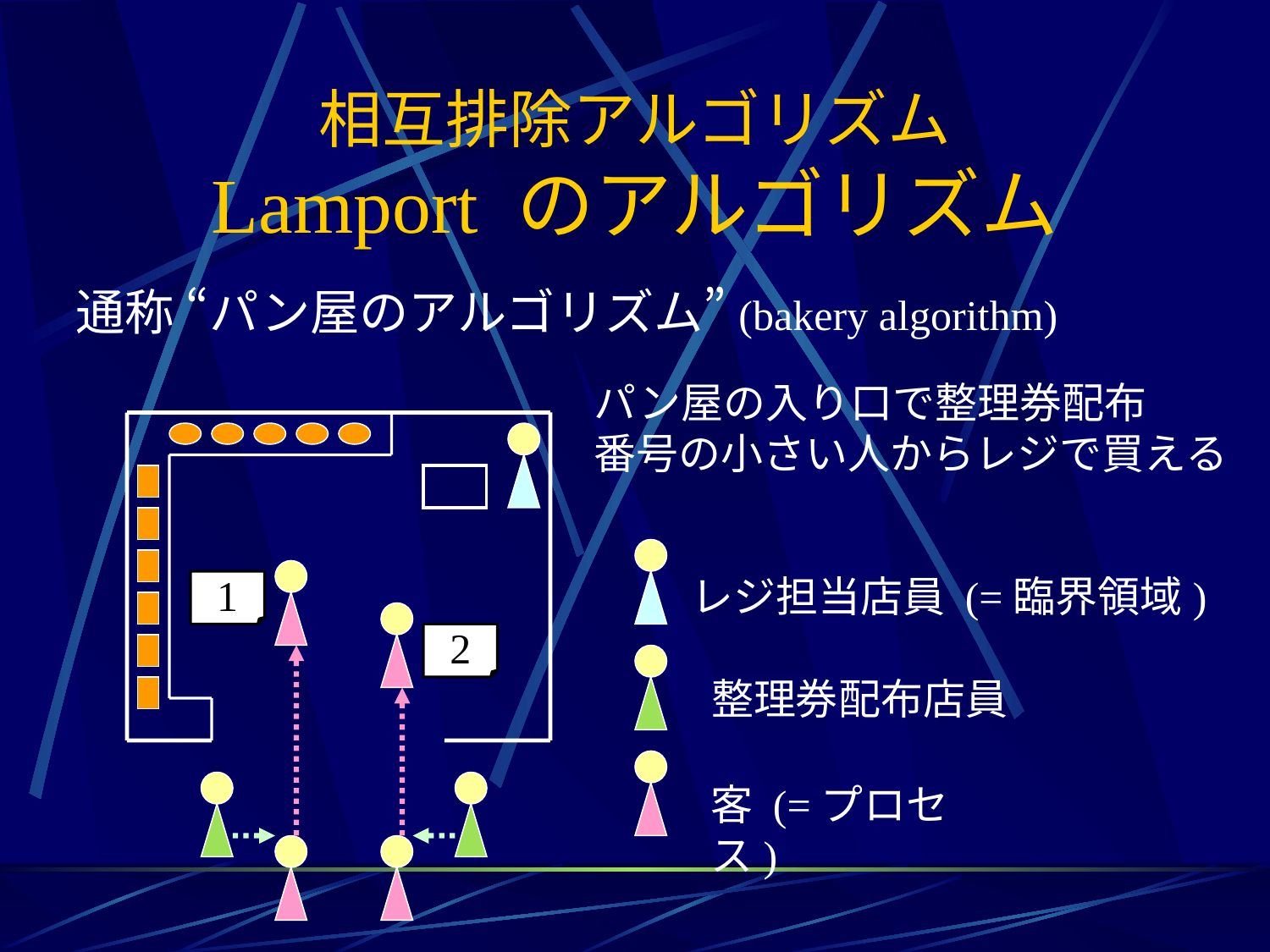

# 相互排除アルゴリズム Lamport のアルゴリズム
通称 “パン屋のアルゴリズム”(bakery algorithm)
パン屋の入り口で整理券配布
番号の小さい人からレジで買える

1

レジ担当店員 (=臨界領域)

2

整理券配布店員

客 (=プロセス)